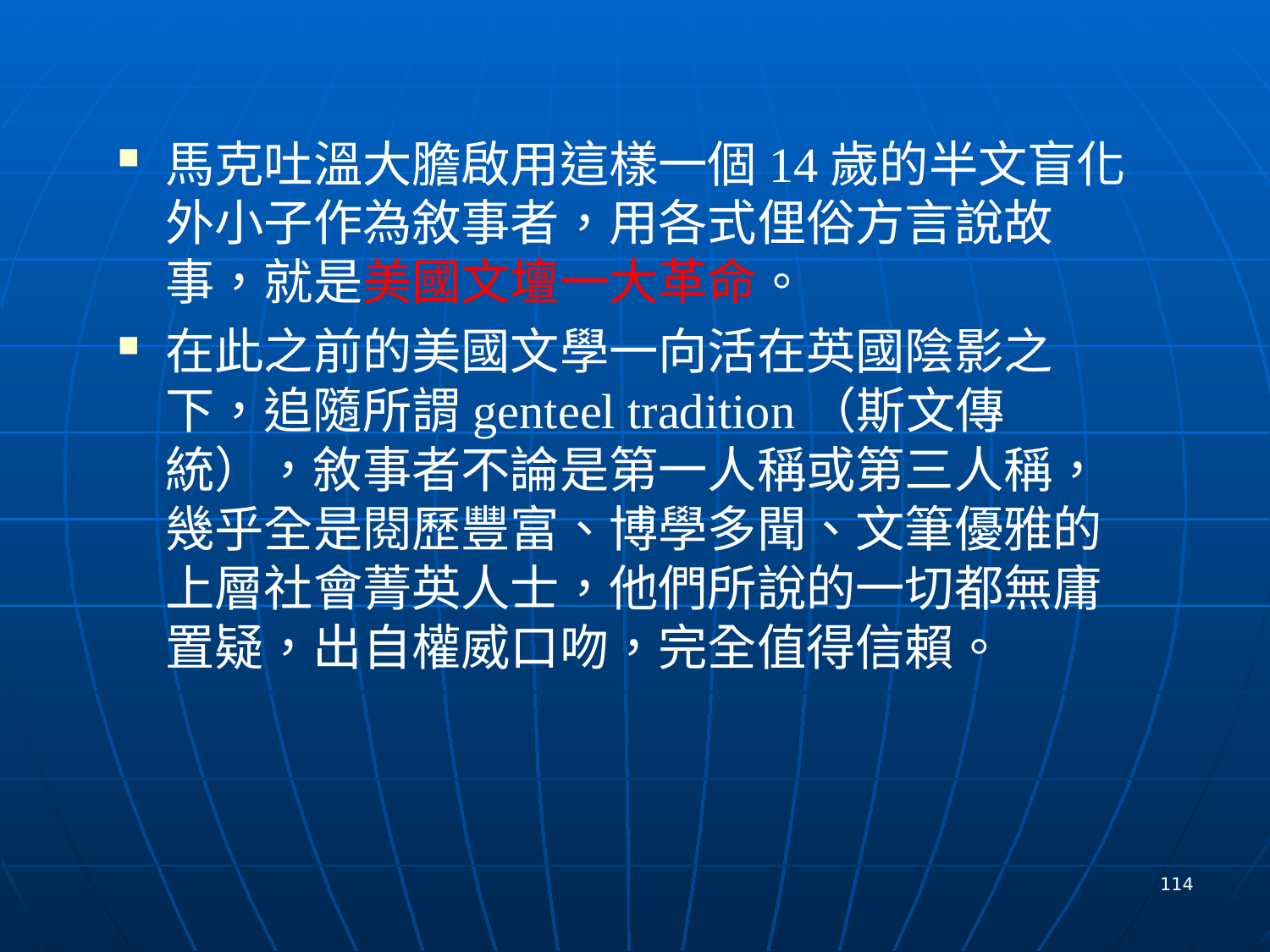

馬克吐溫大膽啟用這樣一個14歲的半文盲化外小子作為敘事者，用各式俚俗方言說故事，就是美國文壇一大革命。
在此之前的美國文學一向活在英國陰影之下，追隨所謂genteel tradition（斯文傳統），敘事者不論是第一人稱或第三人稱，幾乎全是閱歷豐富、博學多聞、文筆優雅的上層社會菁英人士，他們所說的一切都無庸置疑，出自權威口吻，完全值得信賴。

114